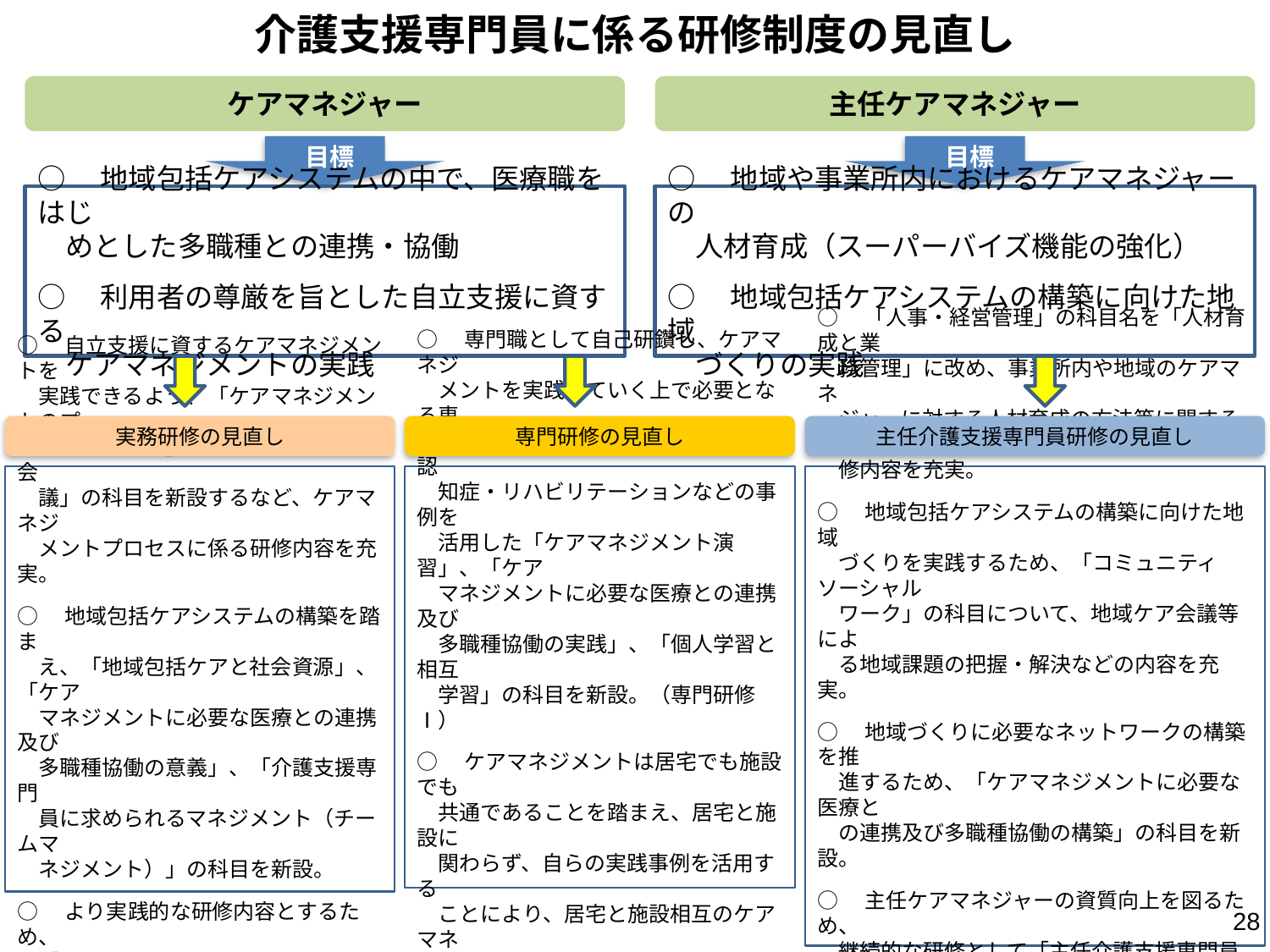

介護支援専門員に係る研修制度の見直し
ケアマネジャー
主任ケアマネジャー
目標
目標

○　地域包括ケアシステムの中で、医療職をはじ
　めとした多職種との連携・協働

○　利用者の尊厳を旨とした自立支援に資する
　ケアマネジメントの実践
○　地域や事業所内におけるケアマネジャーの
　人材育成（スーパーバイズ機能の強化）

○　地域包括ケアシステムの構築に向けた地域
　づくりの実践

実務研修の見直し
専門研修の見直し
主任介護支援専門員研修の見直し
○　「人事・経営管理」の科目名を「人材育成と業
　務管理」に改め、事業所内や地域のケアマネ
　ジャーに対する人材育成の方法等に関する研
　修内容を充実。

○　地域包括ケアシステムの構築に向けた地域
　づくりを実践するため、「コミュニティソーシャル
　ワーク」の科目について、地域ケア会議等によ
　る地域課題の把握・解決などの内容を充実。

○　地域づくりに必要なネットワークの構築を推
　進するため、「ケアマネジメントに必要な医療と
　の連携及び多職種協働の構築」の科目を新設。

○　主任ケアマネジャーの資質向上を図るため、
　継続的な研修として「主任介護支援専門員更新
　研修」を新たに創設。

○　研修受講要件に、地域づくりへの参画などの
　実践経験を求める。
○　自立支援に資するケアマネジメントを
　実践できるよう、「ケアマネジメントのプ
　ロセスの概観」、「サービス担当者会
　議」の科目を新設するなど、ケアマネジ
　メントプロセスに係る研修内容を充実。

○　地域包括ケアシステムの構築を踏ま
　え、「地域包括ケアと社会資源」、「ケア
　マネジメントに必要な医療との連携及び
　多職種協働の意義」、「介護支援専門
　員に求められるマネジメント（チームマ
　ネジメント）」の科目を新設。

○　より実践的な研修内容とするため、
　「ケアマネジメントの展開」として演習時
　間を確保。
○　専門職として自己研鑽し、ケアマネジ
　メントを実践していく上で必要となる専
　門的な知識・技術を修得するため、認
　知症・リハビリテーションなどの事例を
　活用した「ケアマネジメント演習」、「ケア
　マネジメントに必要な医療との連携及び
　多職種協働の実践」、「個人学習と相互
　学習」の科目を新設。（専門研修Ⅰ）

○　ケアマネジメントは居宅でも施設でも
　共通であることを踏まえ、居宅と施設に
　関わらず、自らの実践事例を活用する
　ことにより、居宅と施設相互のケアマネ
　ジメントにおける課題等を学ぶ事例研
　究の時間を大幅に拡充。
28